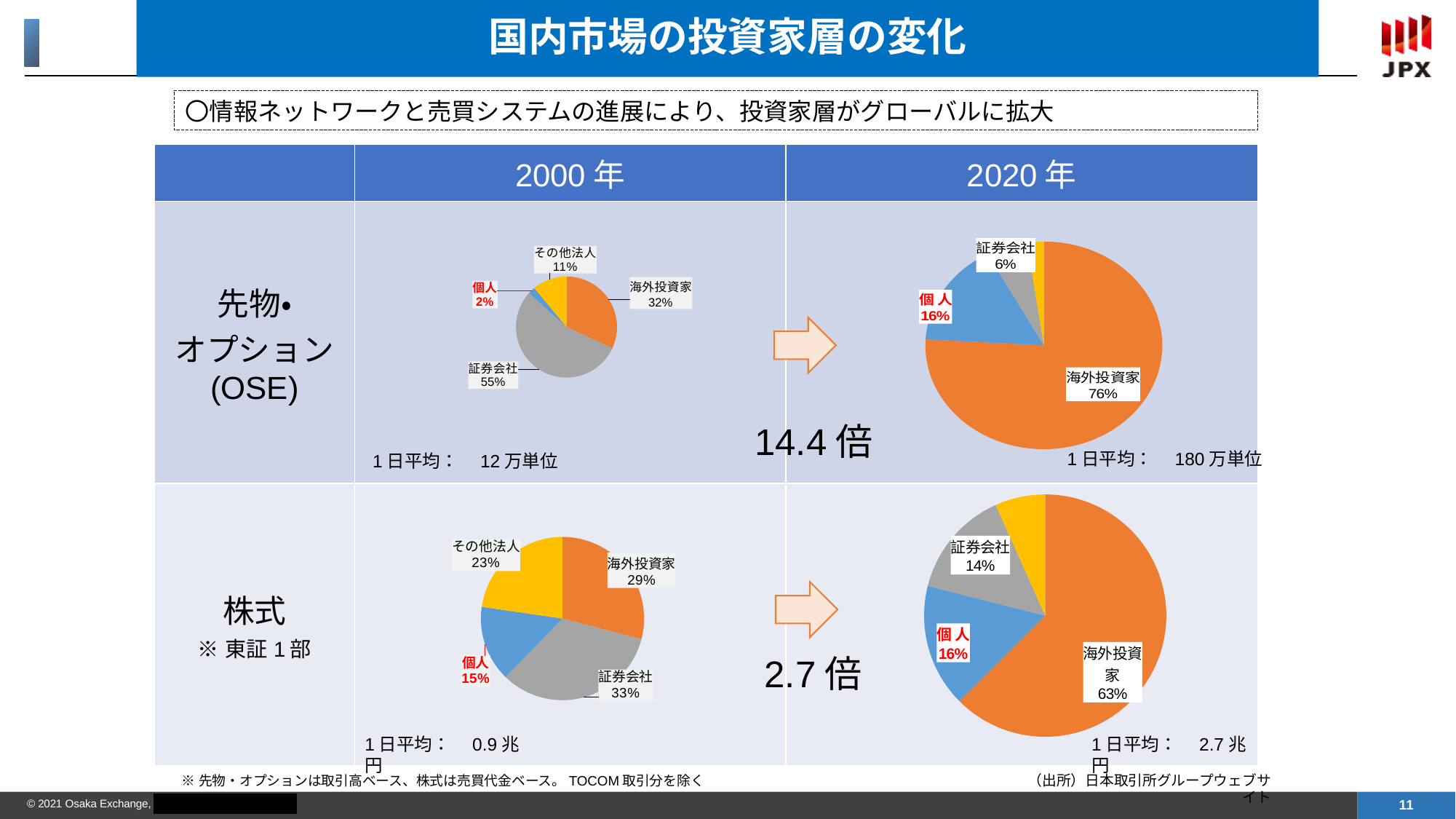

# 国内市場の投資家層の変化
〇情報ネットワークと売買システムの進展により、投資家層がグローバルに拡大
|  | 2000年 | 2020年 |
| --- | --- | --- |
| 先物・ オプション (OSE) |  |  |
| 株式 ※東証1部 |  |  |

### Chart

| Category |  |
|---|---|
| 海外投資家 | 0.7424648436805475 |
| 個 人 | 0.1583284768951324 |
| 証券会社 | 0.0549396975072367 |
| その他法人 | 0.022133490958541696 |

### Chart

| Category | で 2000年 |
|---|---|
| 海外 | 0.319 |
| 証券会社 | 0.548 |
| 個人 | 0.023 |
| その他法人 | 0.11 |

14.4倍
1日平均：　180万単位
1日平均：　12万単位

### Chart

| Category |  |
|---|---|
| 海外投資家 | 0.6255439699447536 |
| 個 人 | 0.1638011113008084 |
| 証券会社 | 0.14370796767877178 |
| その他法人 | 0.06694695107566623 |

### Chart

| Category | げ 2000年 |
|---|---|
| 海外 | 0.291 |
| 証券会社 | 0.332 |
| 個人 | 0.15 |
| その他法人 | 0.227 |
2.7倍
1日平均：　2.7兆円
1日平均：　0.9兆円
（出所）日本取引所グループウェブサイト
※先物・オプションは取引高ベース、株式は売買代金ベース。TOCOM取引分を除く

11